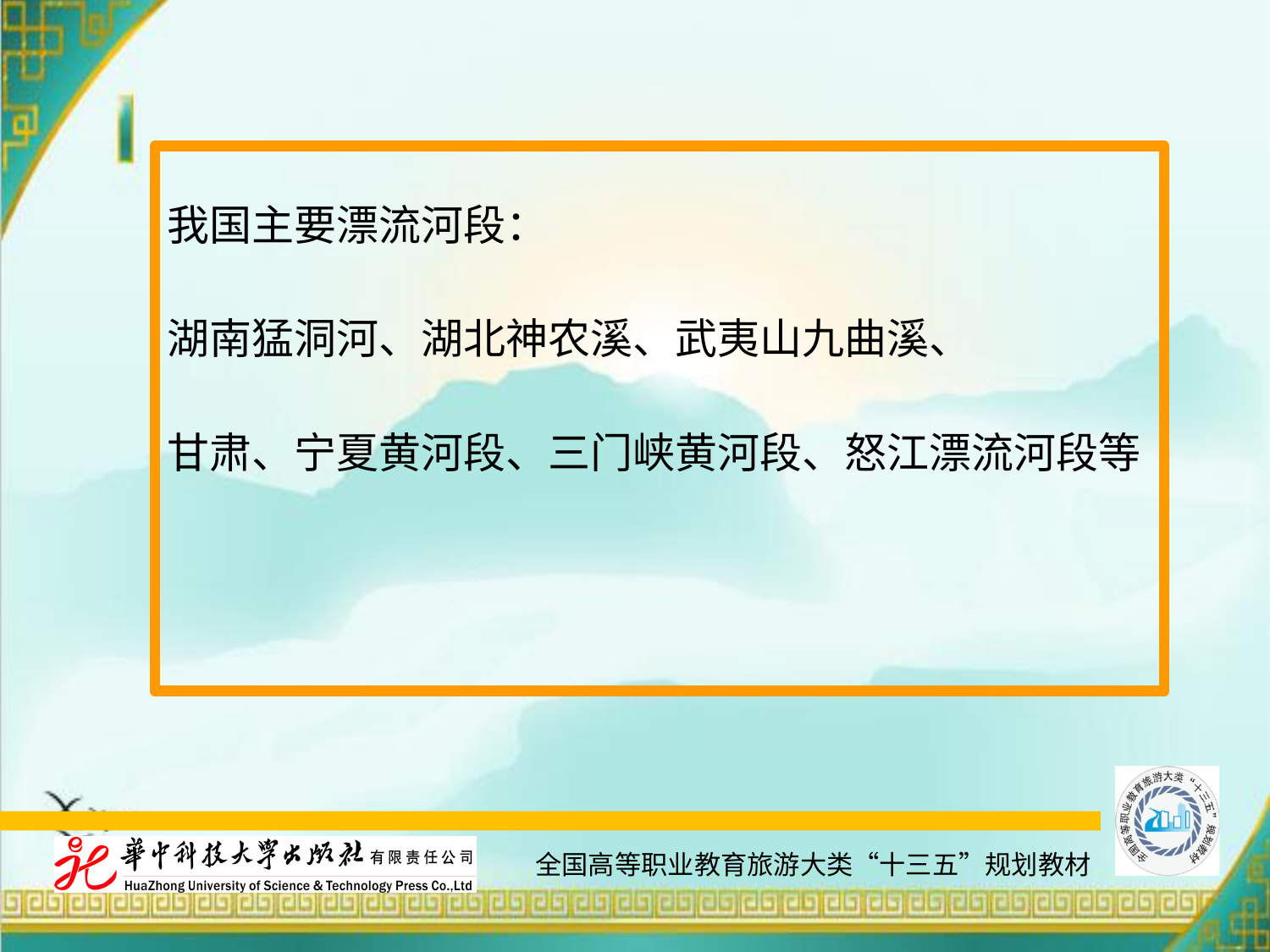

我国主要漂流河段：
湖南猛洞河、湖北神农溪、武夷山九曲溪、
甘肃、宁夏黄河段、三门峡黄河段、怒江漂流河段等